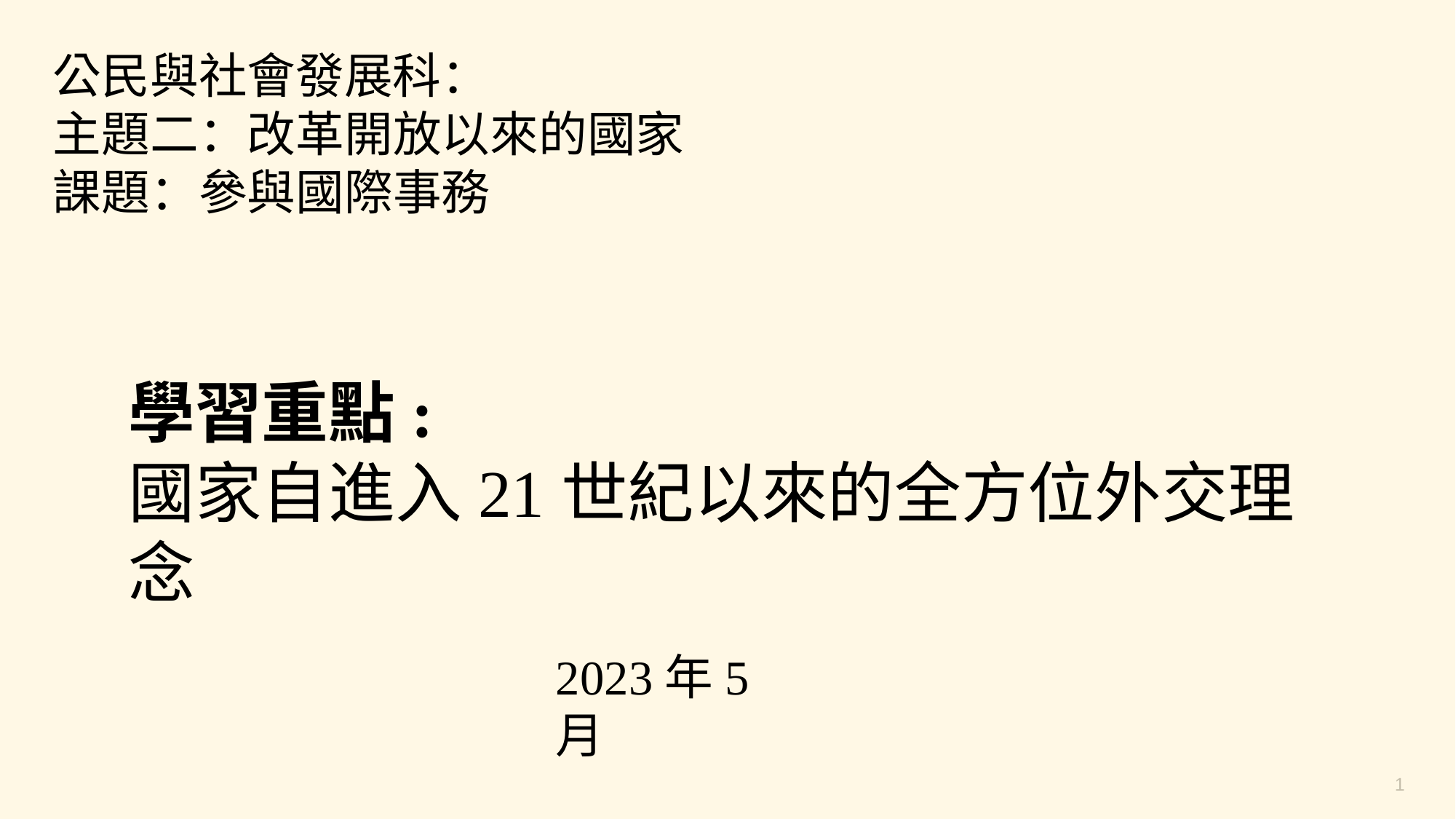

公民與社會發展科：
主題二：改革開放以來的國家
課題：參與國際事務
學習重點:
國家自進入21世紀以來的全方位外交理念
2023年5月